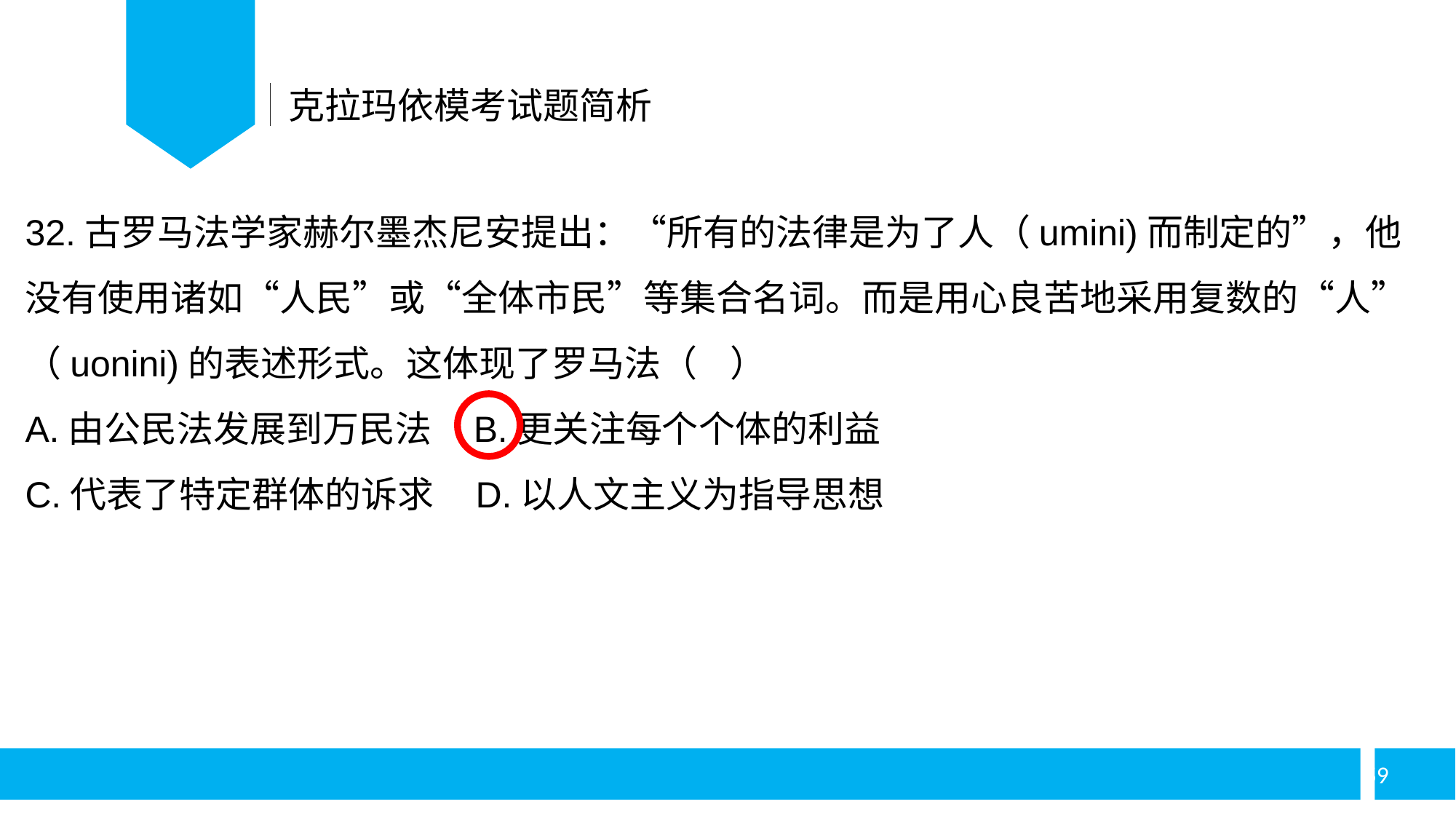

克拉玛依模考试题简析
32.古罗马法学家赫尔墨杰尼安提出：“所有的法律是为了人（umini)而制定的”，他没有使用诸如“人民”或“全体市民”等集合名词。而是用心良苦地采用复数的“人”（uonini)的表述形式。这体现了罗马法（    ）
A.由公民法发展到万民法    B.更关注每个个体的利益
C.代表了特定群体的诉求    D.以人文主义为指导思想